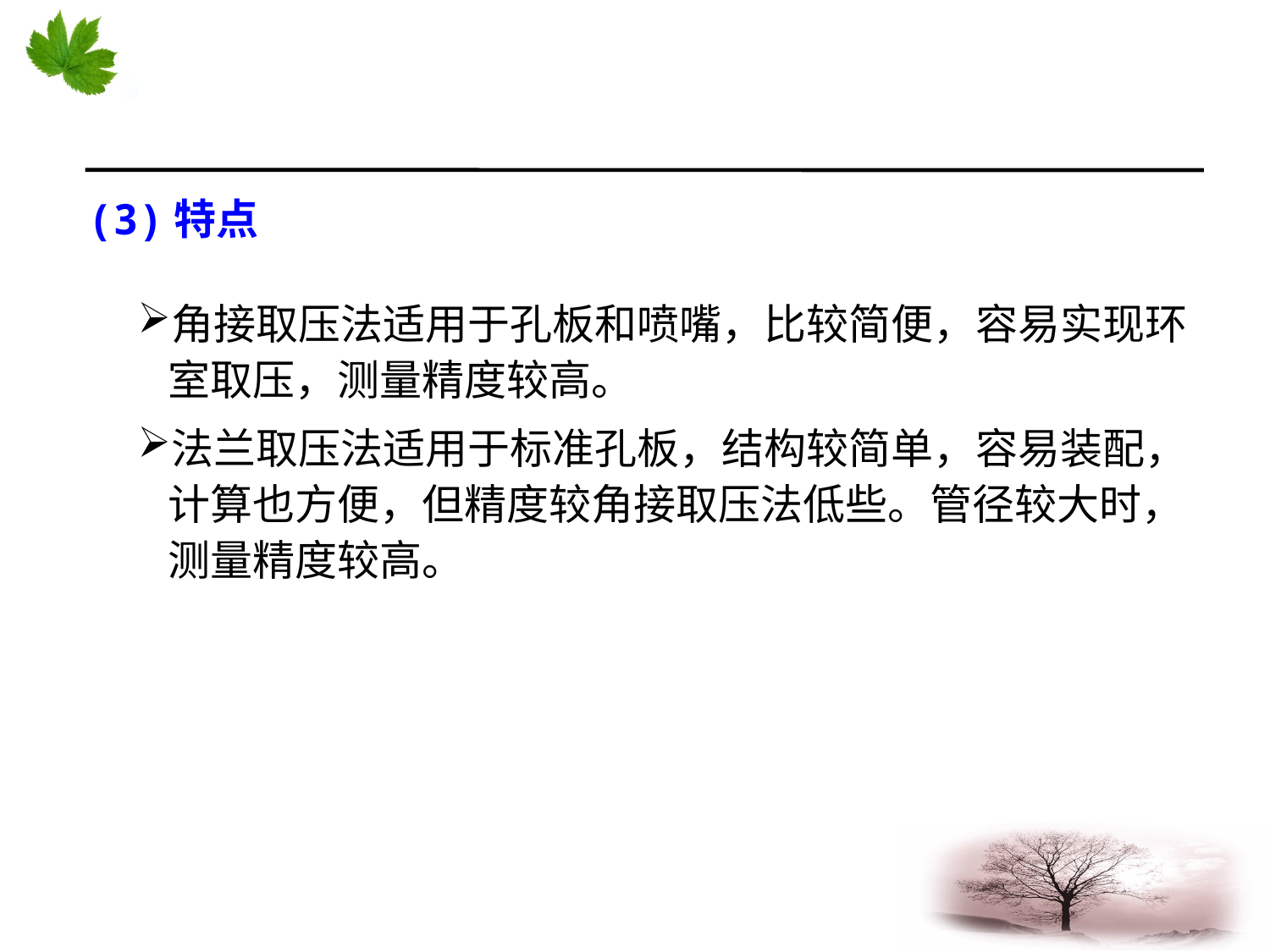

(3)特点
角接取压法适用于孔板和喷嘴，比较简便，容易实现环室取压，测量精度较高。
法兰取压法适用于标准孔板，结构较简单，容易装配，计算也方便，但精度较角接取压法低些。管径较大时，测量精度较高。